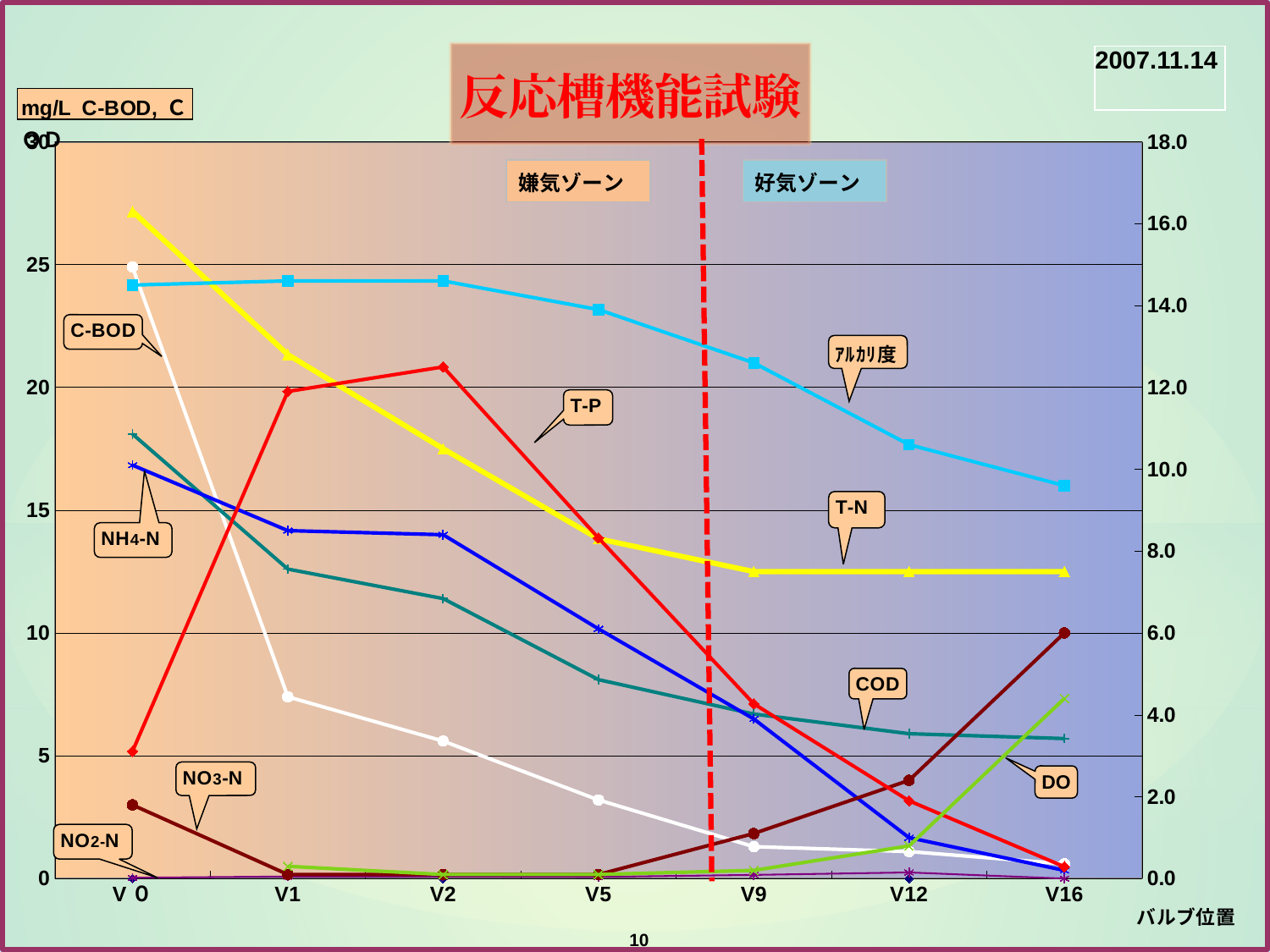

### Chart: 反応槽機能試験

| Category | BOD | C-BOD | ＣＯＤ | Ｔ－Ｎ | NH4-N | NO2-N | NO3-N | T-P | アルカリ度 | DO |
|---|---|---|---|---|---|---|---|---|---|---|
| V０ | 0.0 | 24.9 | 18.1 | 16.3 | 10.1 | 0.020000000000000007 | 1.8 | 3.11 | 14.5 | None |
| V1 | None | 7.4 | 12.6 | 12.8 | 8.5 | 0.05 | 0.1 | 11.9 | 14.6 | 0.3000000000000001 |
| V2 | 0.0 | 5.6 | 11.4 | 10.5 | 8.4 | 0.05 | 0.1 | 12.5 | 14.6 | 0.1 |
| V5 | None | 3.2 | 8.1 | 8.3 | 6.1 | 0.040000000000000015 | 0.1 | 8.32 | 13.9 | 0.1 |
| V9 | None | 1.3 | 6.7 | 7.5 | 3.9 | 0.09000000000000002 | 1.1 | 4.27 | 12.6 | 0.2 |
| V12 | 0.0 | 1.1 | 5.9 | 7.5 | 1.0 | 0.15000000000000005 | 2.4 | 1.9000000000000001 | 10.6 | 0.8 |
| V16 | None | 0.6000000000000002 | 5.7 | 7.5 | 0.2 | 0.0 | 6.0 | 0.2900000000000001 | 9.6 | 4.4 |
| 2007.11.14 |
| --- |
DO
10